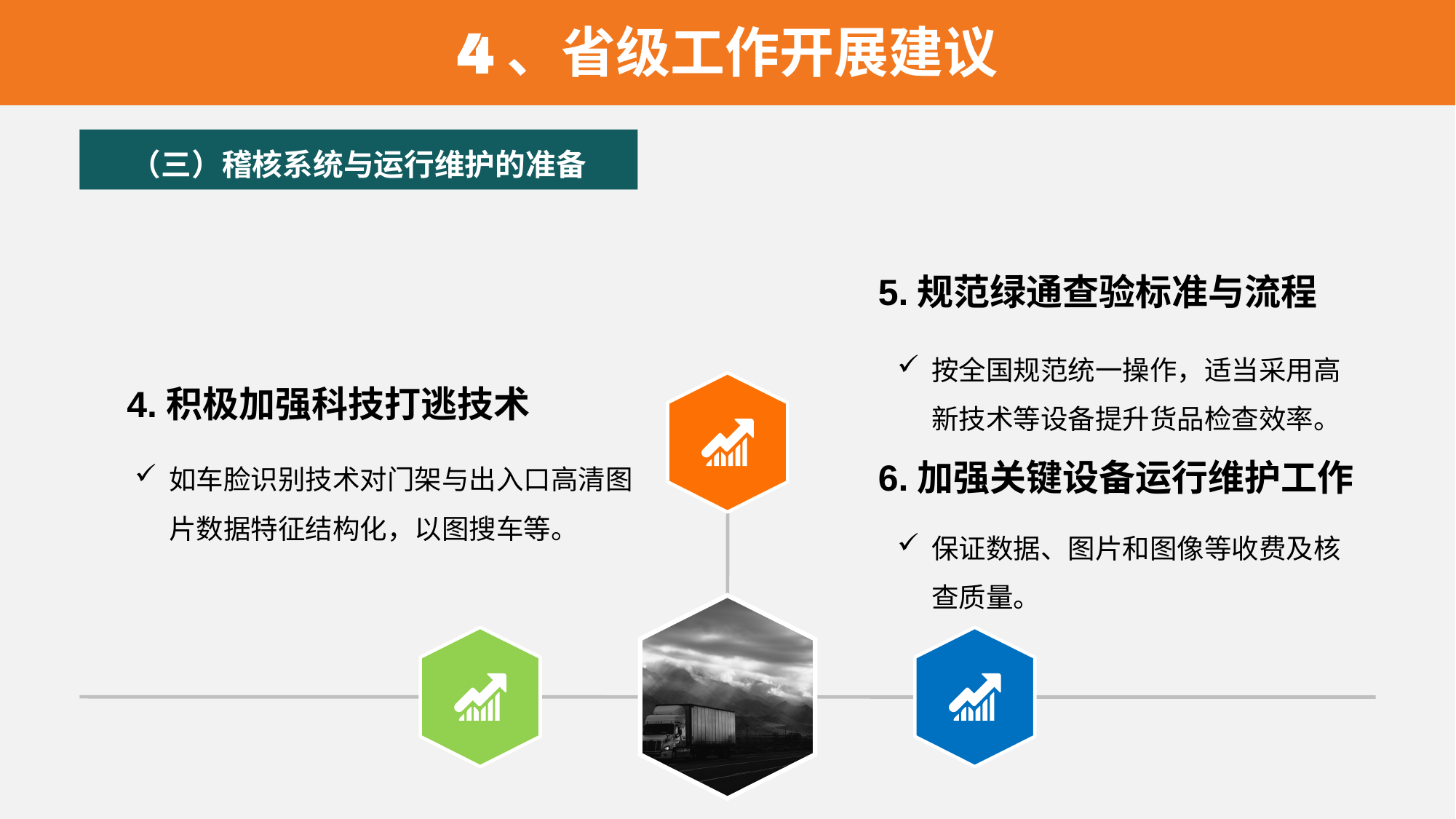

4、省级工作开展建议
（三）稽核系统与运行维护的准备
5.规范绿通查验标准与流程
按全国规范统一操作，适当采用高新技术等设备提升货品检查效率。
4.积极加强科技打逃技术
如车脸识别技术对门架与出入口高清图片数据特征结构化，以图搜车等。

6.加强关键设备运行维护工作
保证数据、图片和图像等收费及核查质量。